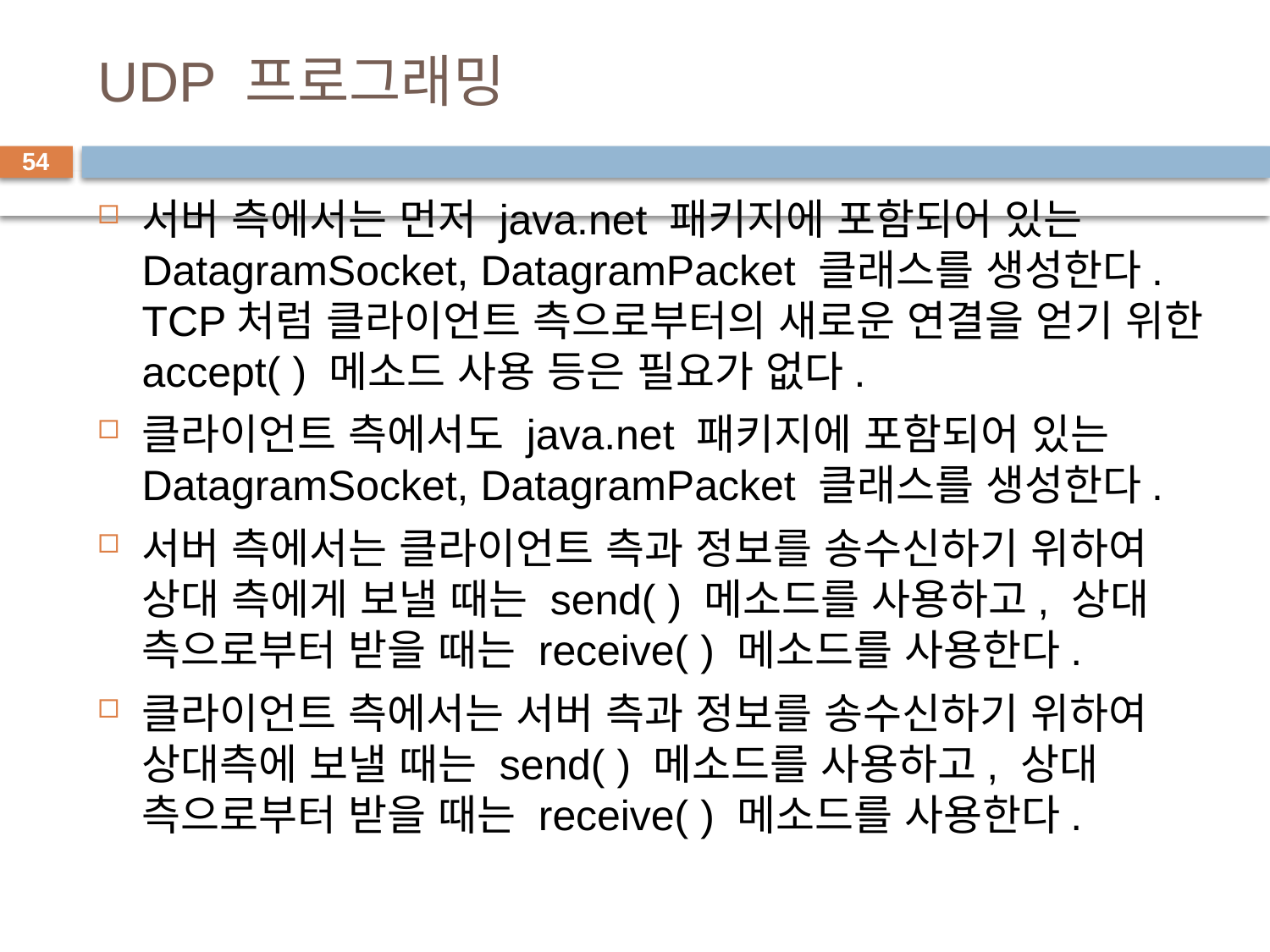

# UDP 프로그래밍
54
서버 측에서는 먼저 java.net 패키지에 포함되어 있는 DatagramSocket, DatagramPacket 클래스를 생성한다. TCP처럼 클라이언트 측으로부터의 새로운 연결을 얻기 위한 accept( ) 메소드 사용 등은 필요가 없다.
클라이언트 측에서도 java.net 패키지에 포함되어 있는 DatagramSocket, DatagramPacket 클래스를 생성한다.
서버 측에서는 클라이언트 측과 정보를 송수신하기 위하여 상대 측에게 보낼 때는 send( ) 메소드를 사용하고, 상대 측으로부터 받을 때는 receive( ) 메소드를 사용한다.
클라이언트 측에서는 서버 측과 정보를 송수신하기 위하여 상대측에 보낼 때는 send( ) 메소드를 사용하고, 상대 측으로부터 받을 때는 receive( ) 메소드를 사용한다.